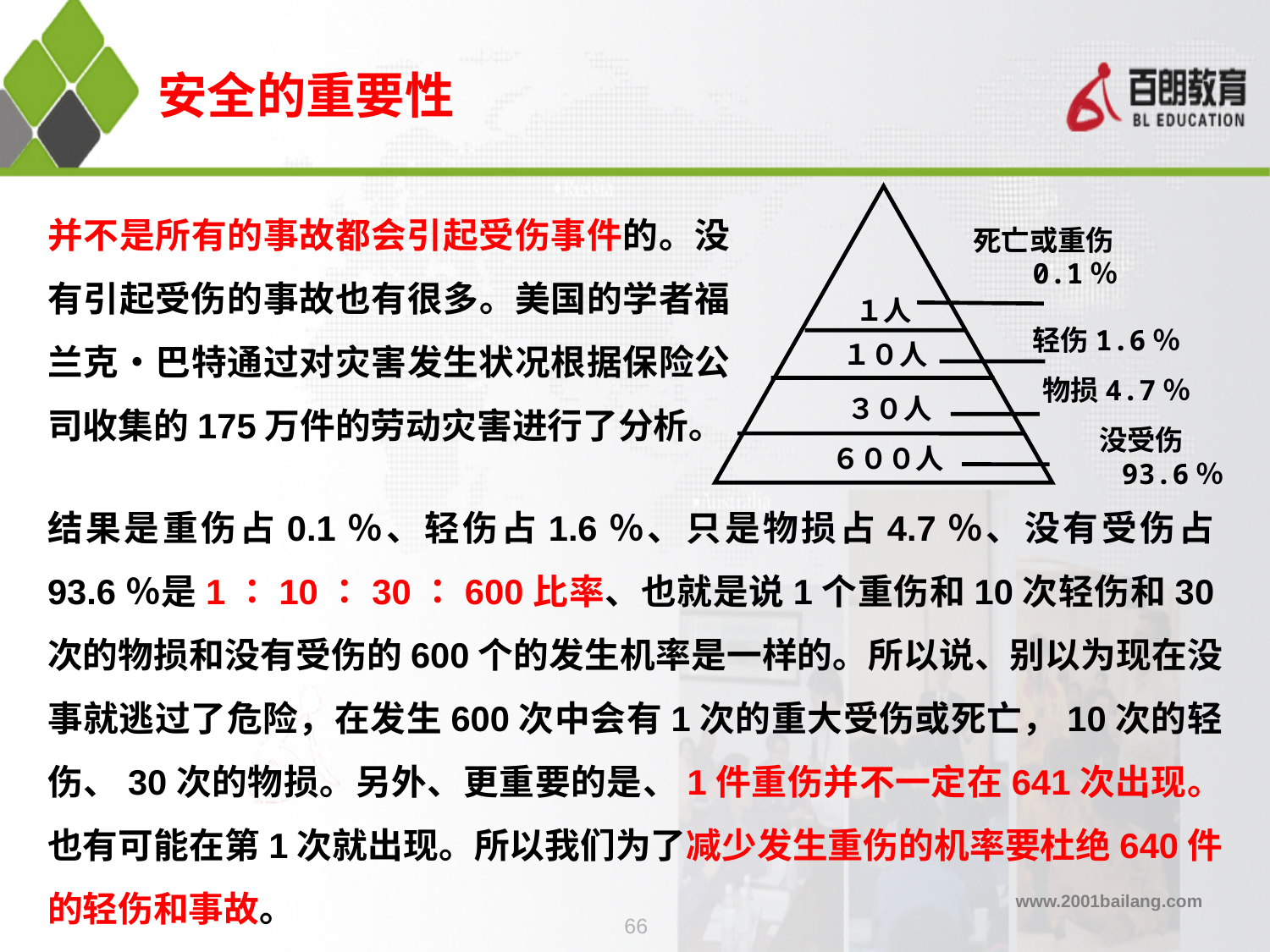

# 安全的重要性
并不是所有的事故都会引起受伤事件的。没有引起受伤的事故也有很多。美国的学者福兰克・巴特通过对灾害发生状况根据保险公司收集的175万件的劳动灾害进行了分析。

死亡或重伤
　　0.1％
１人

轻伤1.6％

１０人

物损4.7％

３０人

没受伤
　　93.6％

６００人

结果是重伤占0.1％、轻伤占1.6％、只是物损占4.7％、没有受伤占93.6％是1：10：30：600比率、也就是说1个重伤和10次轻伤和30次的物损和没有受伤的600个的发生机率是一样的。所以说、别以为现在没事就逃过了危险，在发生600次中会有1次的重大受伤或死亡，10次的轻伤、30次的物损。另外、更重要的是、1件重伤并不一定在641次出现。也有可能在第1次就出现。所以我们为了减少发生重伤的机率要杜绝640件的轻伤和事故。
66